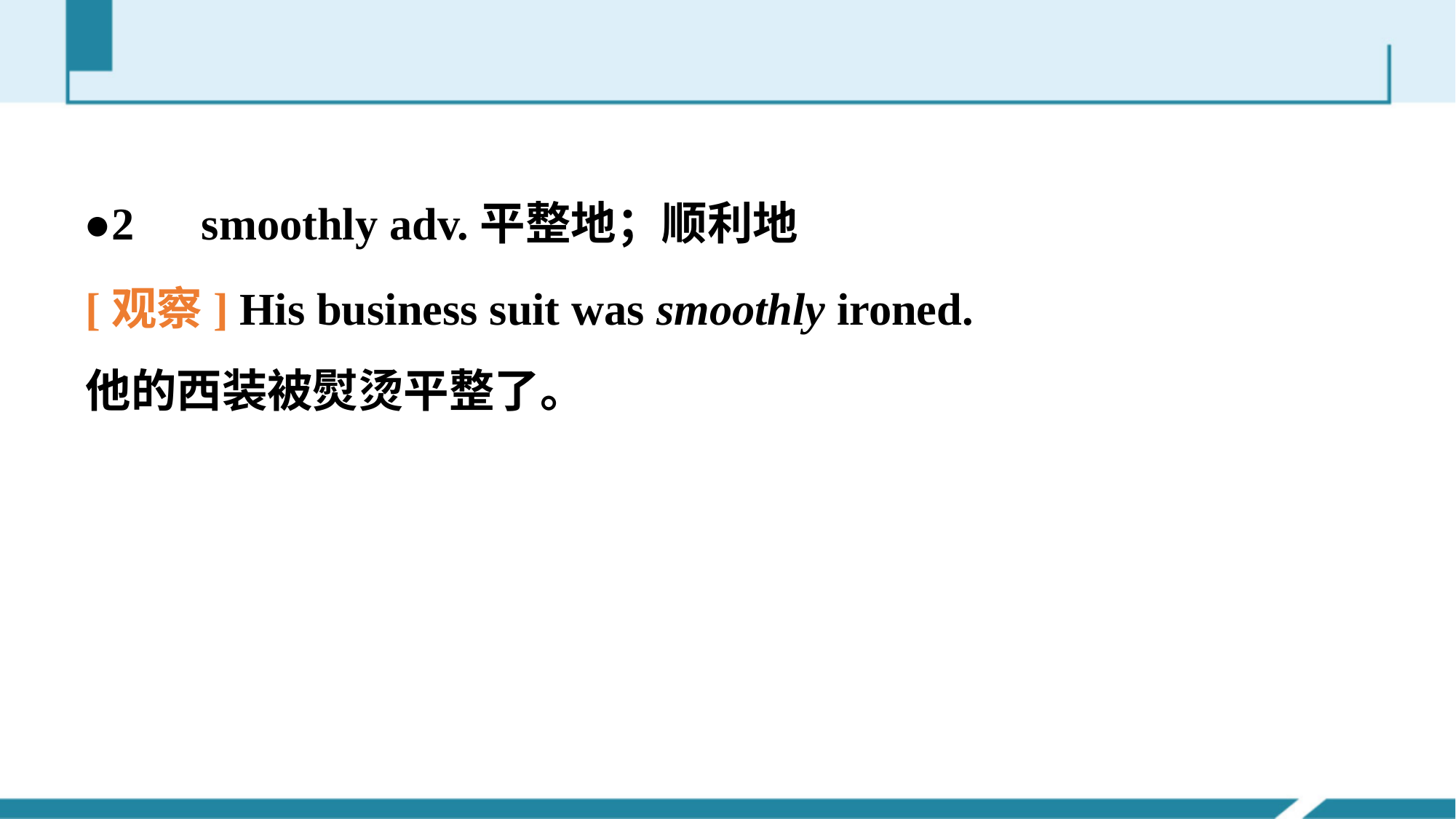

●2　smoothly adv.平整地；顺利地
[观察] His business suit was smoothly ironed.
他的西装被熨烫平整了。